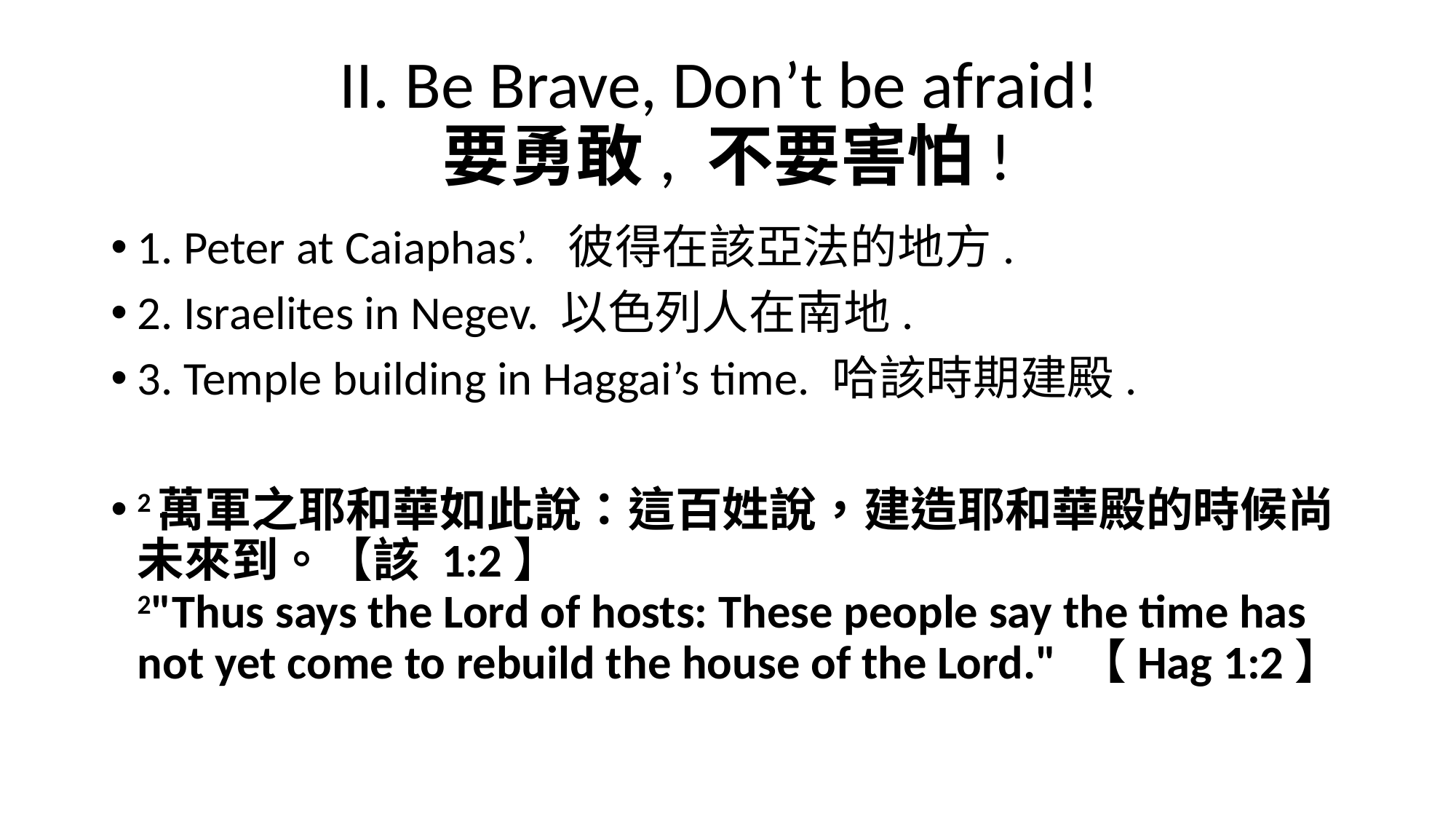

# II. Be Brave, Don’t be afraid! 要勇敢, 不要害怕!
1. Peter at Caiaphas’.  彼得在該亞法的地方.
2. Israelites in Negev. 以色列人在南地.
3. Temple building in Haggai’s time. 哈該時期建殿.

2萬軍之耶和華如此說：這百姓說，建造耶和華殿的時候尚未來到。【該 1:2】
2"Thus says the Lord of hosts: These people say the time has not yet come to rebuild the house of the Lord." 【Hag 1:2】